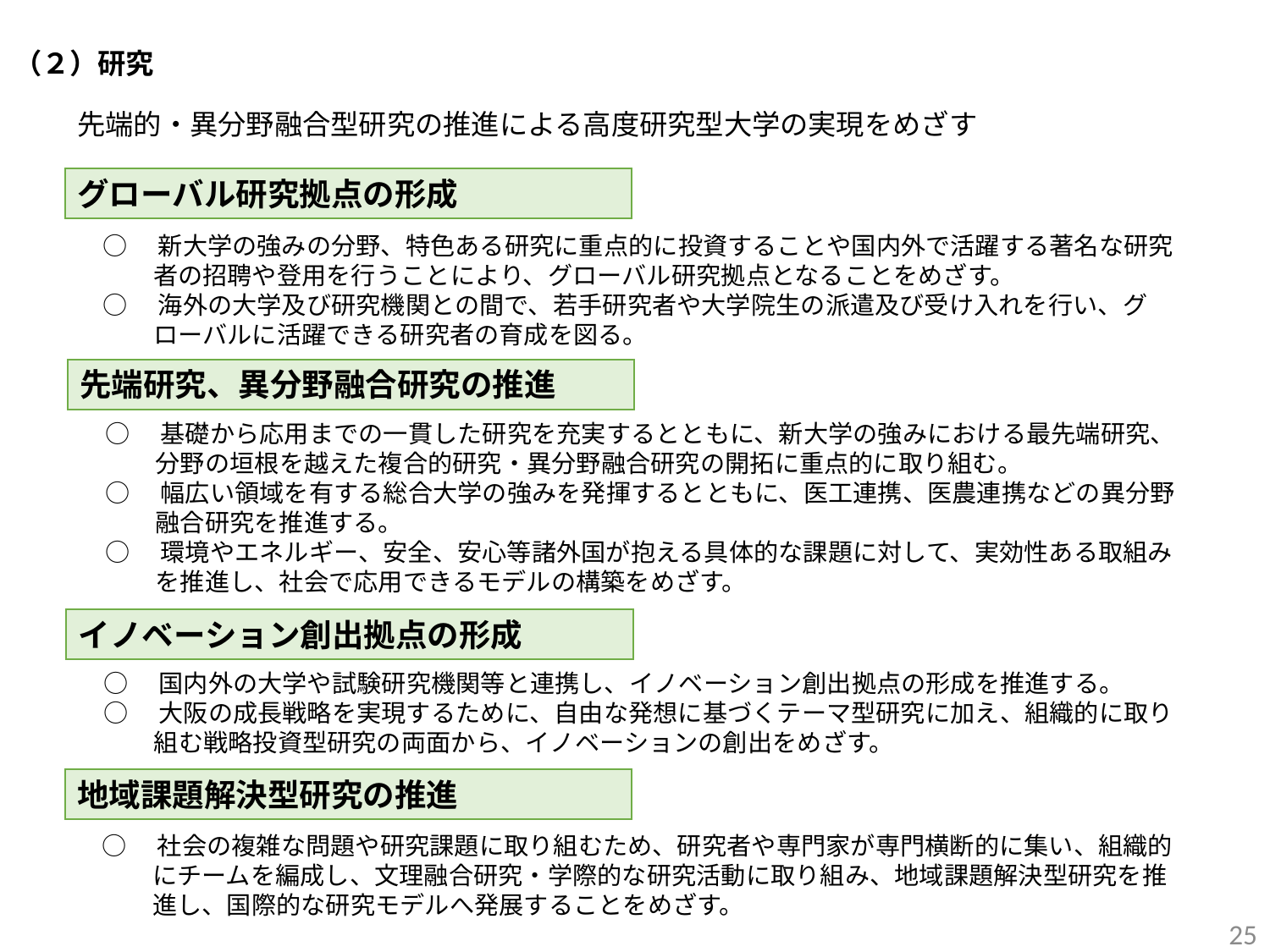

（２）研究
先端的・異分野融合型研究の推進による高度研究型大学の実現をめざす
グローバル研究拠点の形成
○　新大学の強みの分野、特色ある研究に重点的に投資することや国内外で活躍する著名な研究者の招聘や登用を行うことにより、グローバル研究拠点となることをめざす。
○　海外の大学及び研究機関との間で、若手研究者や大学院生の派遣及び受け入れを行い、グローバルに活躍できる研究者の育成を図る。
先端研究、異分野融合研究の推進
○　基礎から応用までの一貫した研究を充実するとともに、新大学の強みにおける最先端研究、分野の垣根を越えた複合的研究・異分野融合研究の開拓に重点的に取り組む。
○　幅広い領域を有する総合大学の強みを発揮するとともに、医工連携、医農連携などの異分野融合研究を推進する。
○　環境やエネルギー、安全、安心等諸外国が抱える具体的な課題に対して、実効性ある取組みを推進し、社会で応用できるモデルの構築をめざす。
イノベーション創出拠点の形成
○　国内外の大学や試験研究機関等と連携し、イノベーション創出拠点の形成を推進する。
○　大阪の成長戦略を実現するために、自由な発想に基づくテーマ型研究に加え、組織的に取り組む戦略投資型研究の両面から、イノベーションの創出をめざす。
地域課題解決型研究の推進
○　社会の複雑な問題や研究課題に取り組むため、研究者や専門家が専門横断的に集い、組織的にチームを編成し、文理融合研究・学際的な研究活動に取り組み、地域課題解決型研究を推進し、国際的な研究モデルへ発展することをめざす。
25